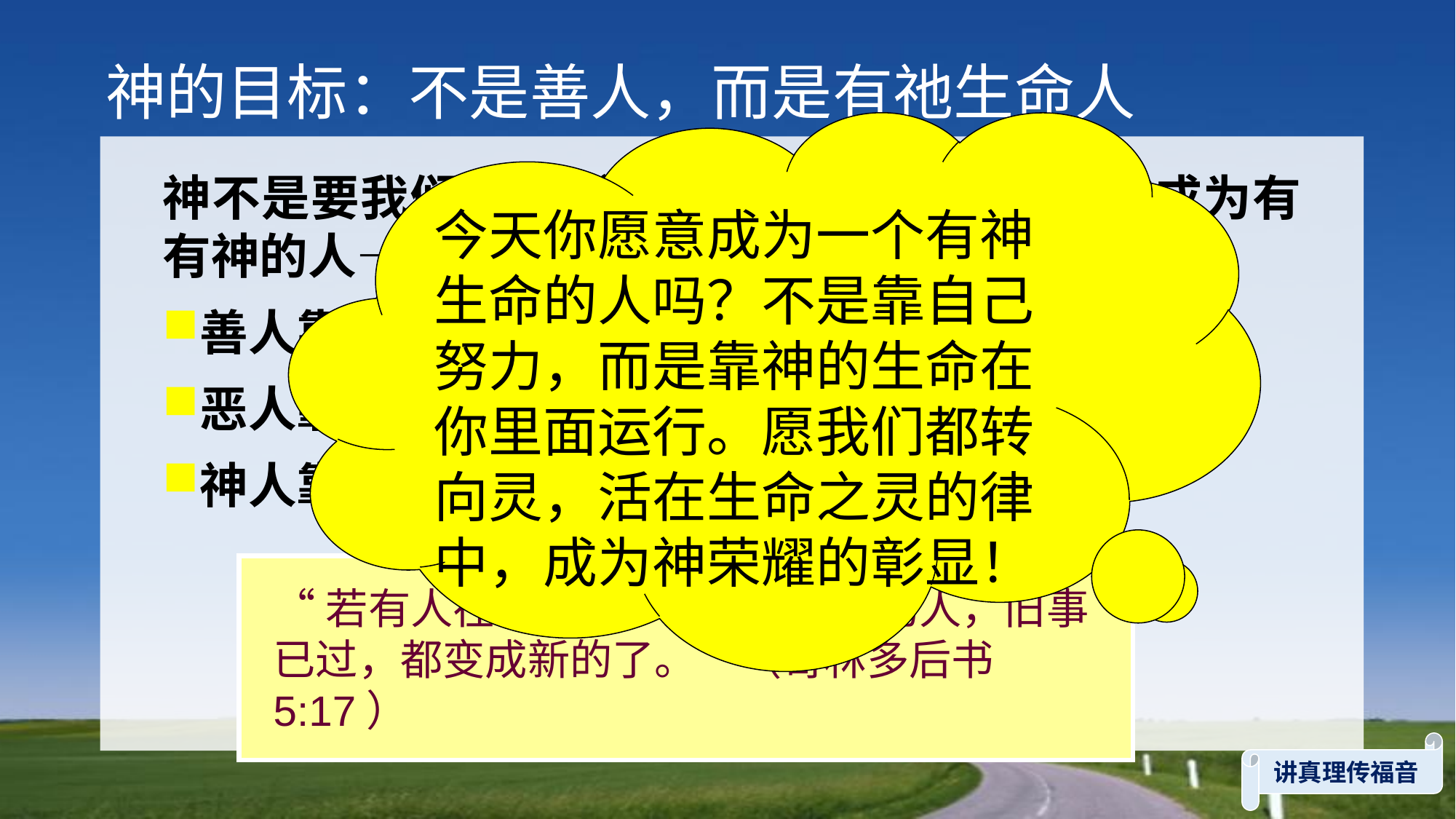

神的目标：不是善人，而是有祂生命人
今天你愿意成为一个有神生命的人吗？不是靠自己努力，而是靠神的生命在你里面运行。愿我们都转向灵，活在生命之灵的律中，成为神荣耀的彰显！

神不是要我们成为“更好的人”，而是要我们成为有有神的人——活出祂的生命：
善人靠魂，终究失败
恶人靠肉体，陷入罪中
神人靠灵，活出神的荣耀
“若有人在基督里，他就是新造的人，旧事已过，都变成新的了。”（哥林多后书5:17）
讲真理传福音